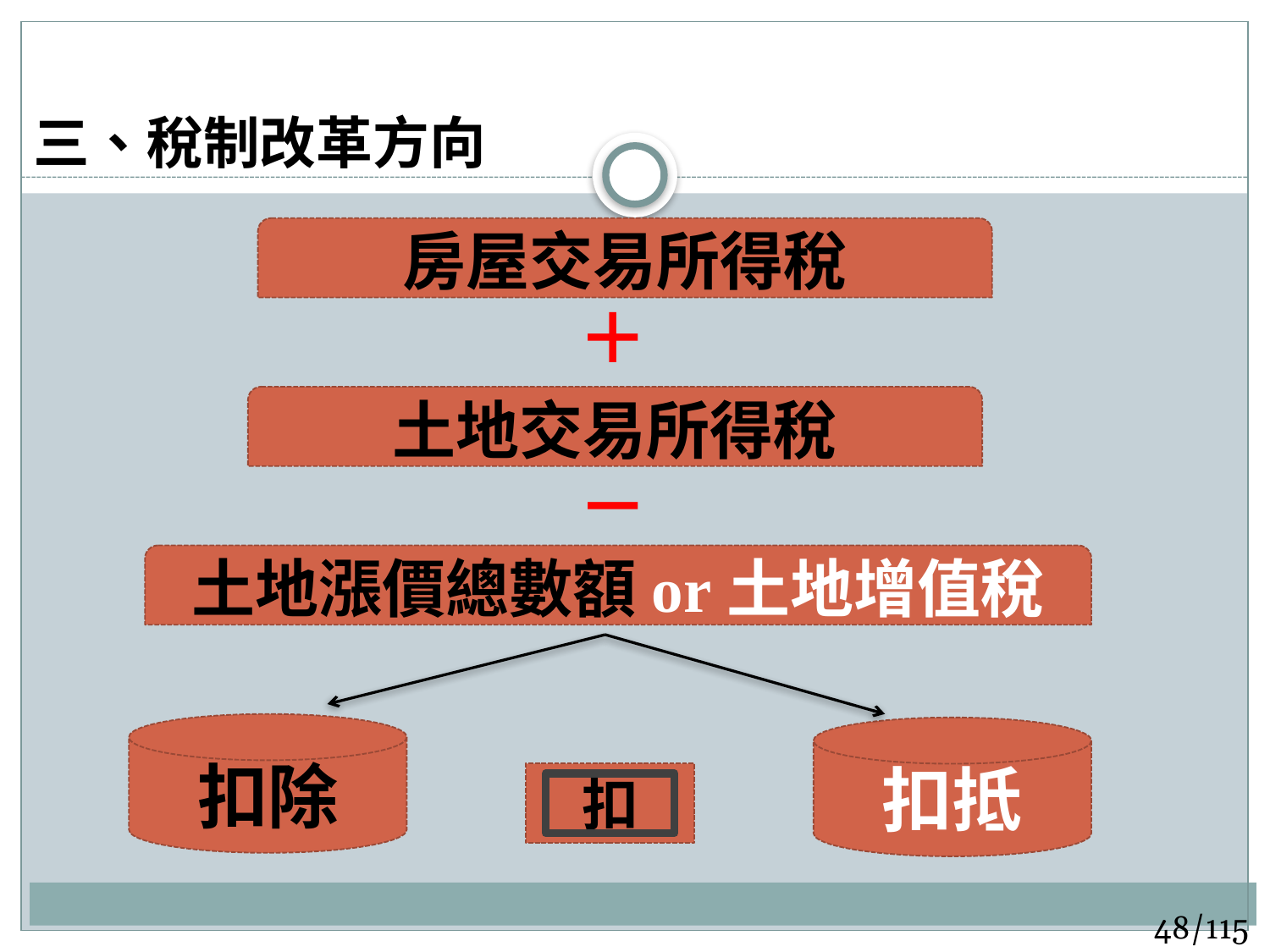

# 三、稅制改革方向
房屋交易所得稅
＋
土地交易所得稅
－
土地漲價總數額or土地增值稅
扣除
扣抵
扣